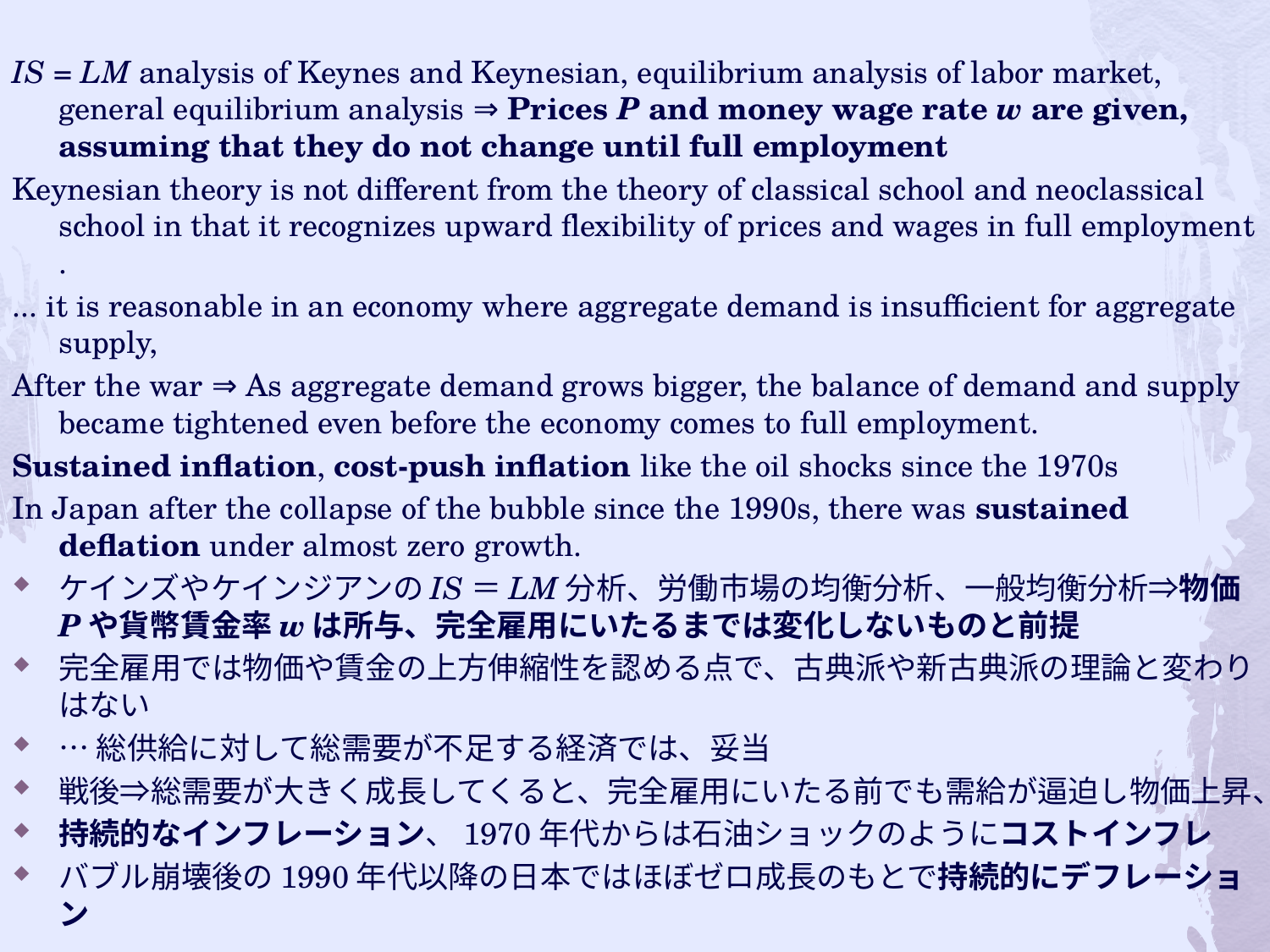

IS = LM analysis of Keynes and Keynesian, equilibrium analysis of labor market, general equilibrium analysis ⇒ Prices P and money wage rate w are given, assuming that they do not change until full employment
Keynesian theory is not different from the theory of classical school and neoclassical school in that it recognizes upward flexibility of prices and wages in full employment .
... it is reasonable in an economy where aggregate demand is insufficient for aggregate supply,
After the war ⇒ As aggregate demand grows bigger, the balance of demand and supply became tightened even before the economy comes to full employment.
Sustained inflation, cost-push inflation like the oil shocks since the 1970s
In Japan after the collapse of the bubble since the 1990s, there was sustained deflation under almost zero growth.
ケインズやケインジアンのIS＝LM分析、労働市場の均衡分析、一般均衡分析⇒物価Pや貨幣賃金率wは所与、完全雇用にいたるまでは変化しないものと前提
完全雇用では物価や賃金の上方伸縮性を認める点で、古典派や新古典派の理論と変わりはない
…総供給に対して総需要が不足する経済では、妥当
戦後⇒総需要が大きく成長してくると、完全雇用にいたる前でも需給が逼迫し物価上昇、
持続的なインフレーション、1970年代からは石油ショックのようにコストインフレ
バブル崩壊後の1990年代以降の日本ではほぼゼロ成長のもとで持続的にデフレーション

#